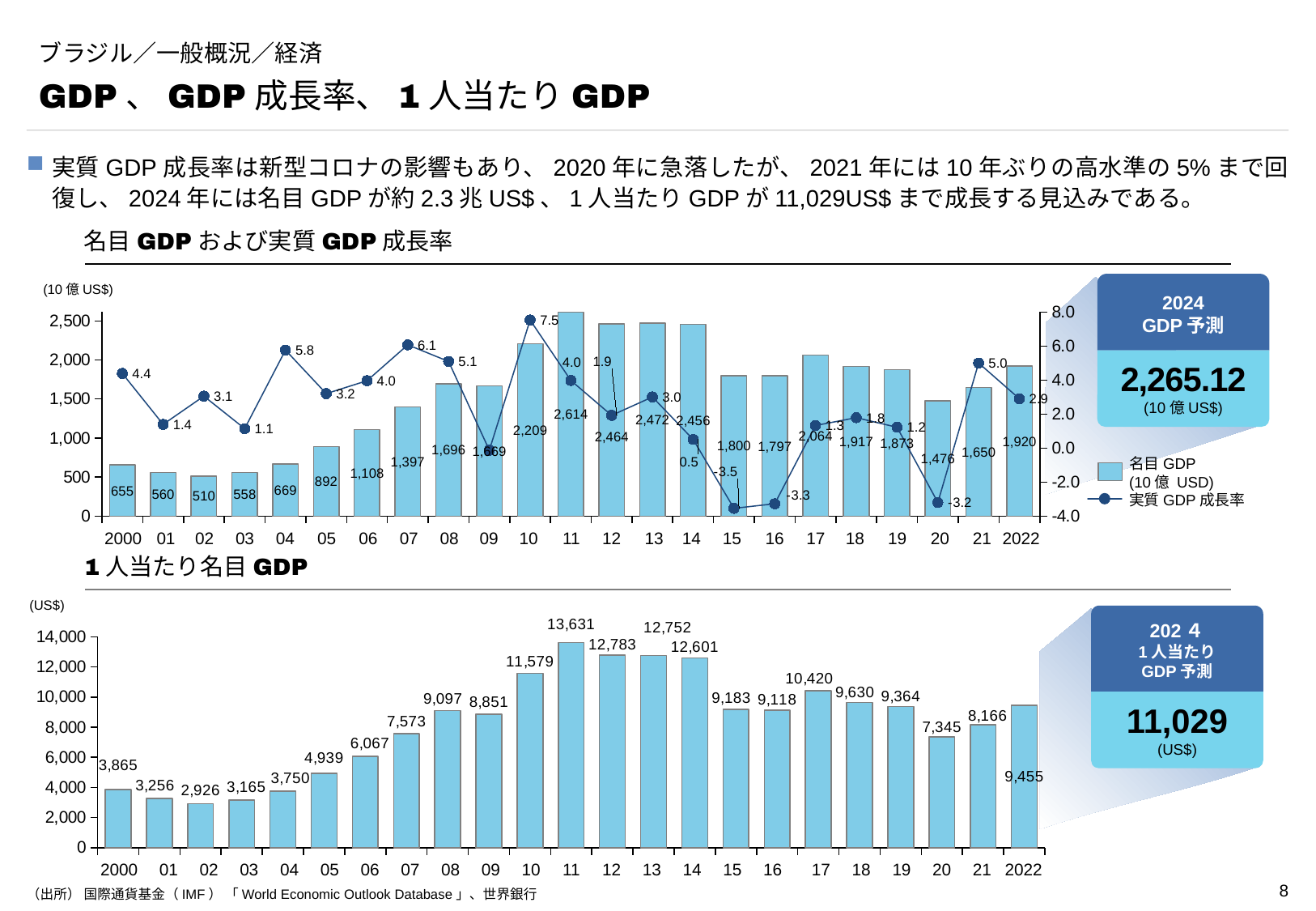

# ブラジル／一般概況／経済
GDP、GDP成長率、1人当たりGDP
実質GDP成長率は新型コロナの影響もあり、2020年に急落したが、2021年には10年ぶりの高水準の5%まで回復し、2024年には名目GDPが約2.3兆US$、1人当たりGDPが11,029US$まで成長する見込みである。
名目GDPおよび実質GDP成長率
2024
GDP予測
(10億US$)

### Chart

| Category |  |  |
|---|---|---|
2,265.12
(10億US$)
名目GDP
(10億 USD)

実質GDP成長率

2000
01
02
03
04
05
06
07
08
09
10
11
12
13
14
15
16
17
18
19
20
21
2022
1人当たり名目GDP
(US$)
202４
1人当たり
GDP予測

### Chart

| Category |  |
|---|---|
11,029
(US$)
2000
01
02
03
04
05
06
07
08
09
10
11
12
13
14
15
16
17
18
19
20
21

2022
（出所） 国際通貨基金（IMF） 「World Economic Outlook Database」、世界銀行